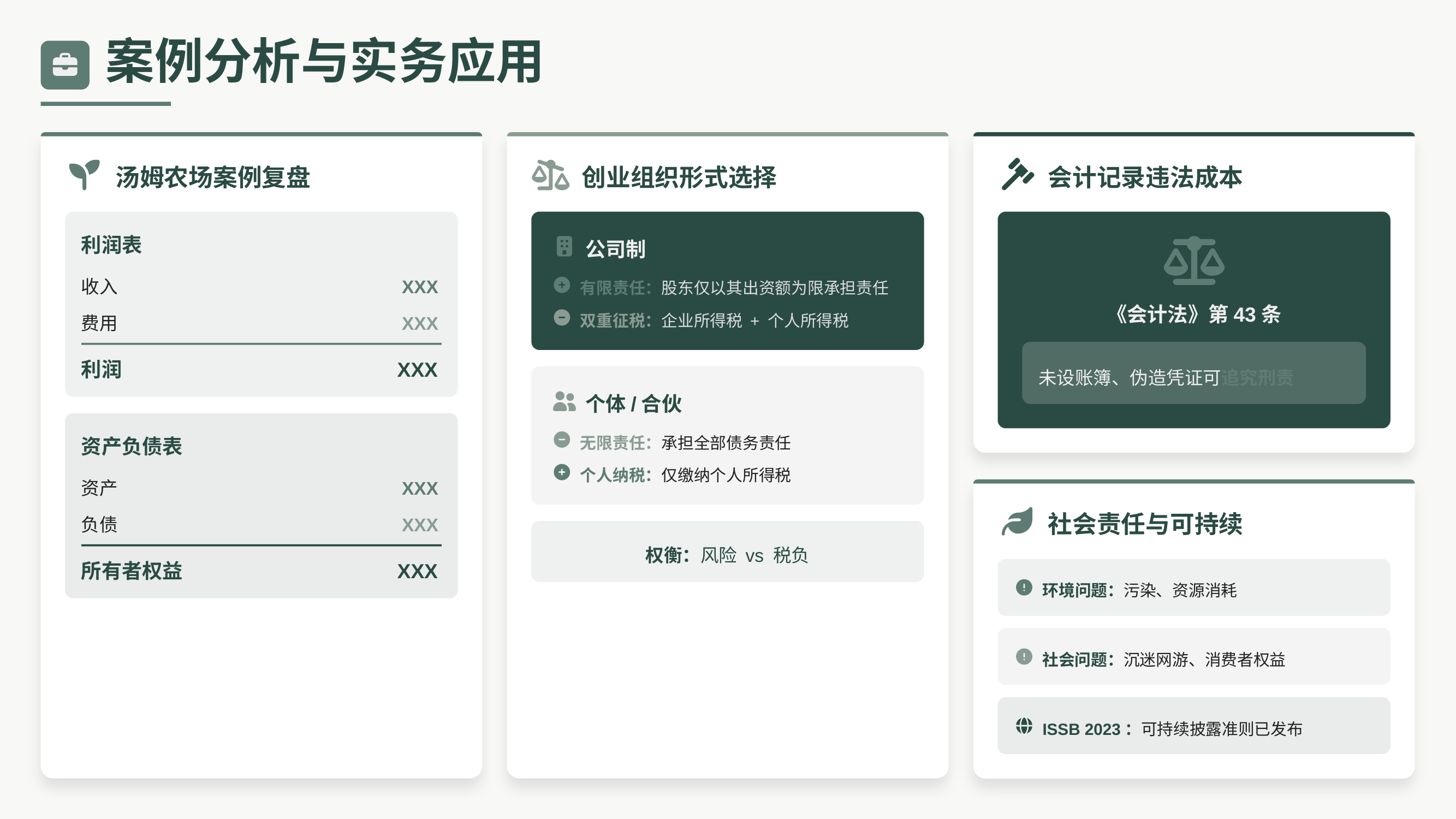

案例分析与实务应用

汤姆农场案例复盘
创业组织形式选择
会计记录违法成本

利润表
公司制

收入
XXX
有限责任：股东仅以其出资额为限承担责任

《会计法》第43条
费用
XXX
双重征税：企业所得税 + 个人所得税

利润
XXX
未设账簿、伪造凭证可追究刑责

个体/合伙

无限责任：承担全部债务责任
资产负债表

个人纳税：仅缴纳个人所得税

资产
XXX

社会责任与可持续
负债
XXX

权衡：风险 vs 税负

所有者权益
XXX

环境问题：污染、资源消耗

社会问题：沉迷网游、消费者权益

ISSB 2023：可持续披露准则已发布